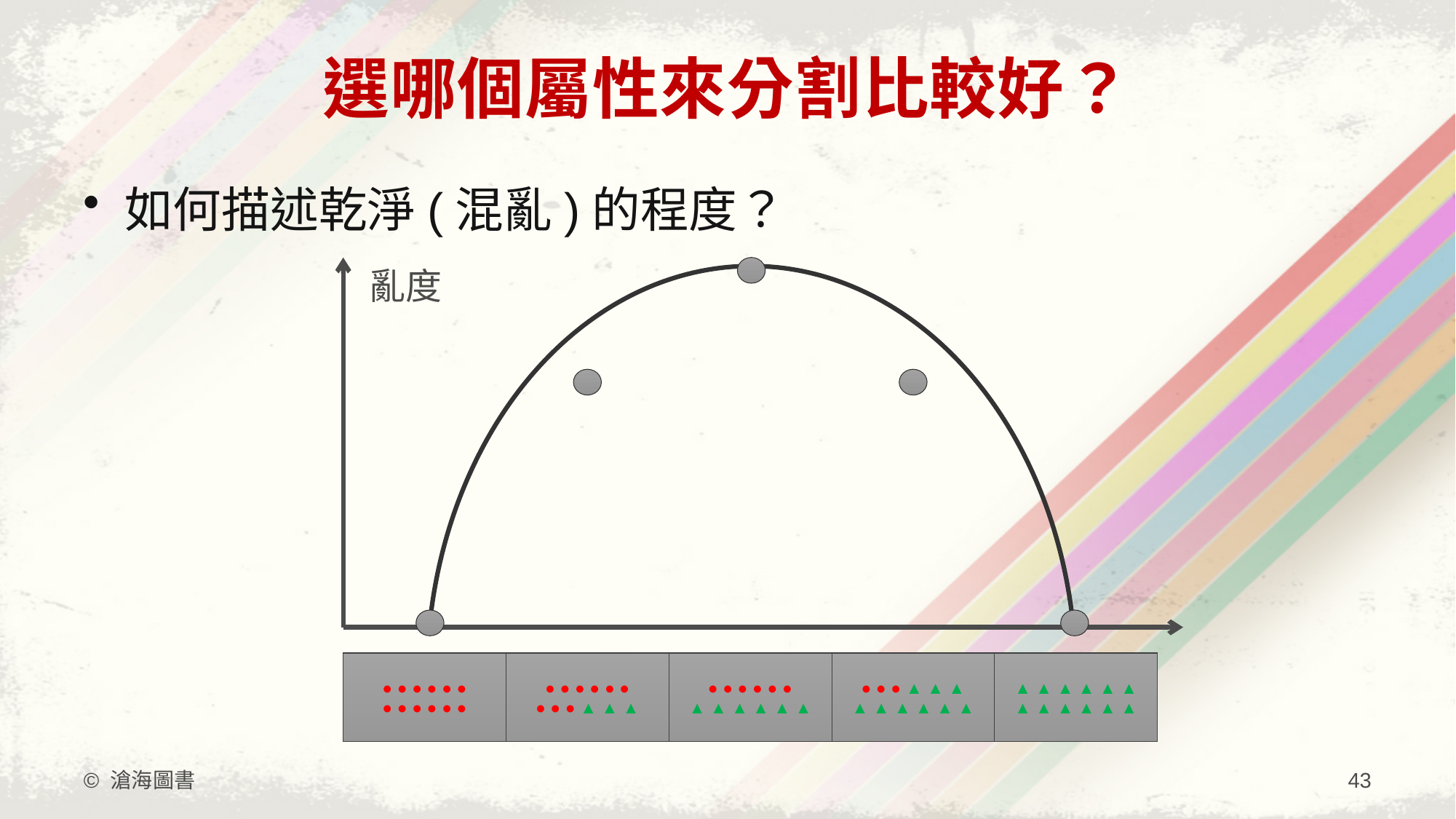

# 選哪個屬性來分割比較好？
如何描述乾淨(混亂)的程度？
亂度

● ● ● ● ● ●
● ● ● ● ● ●
● ● ● ● ● ●
● ● ● ▲ ▲ ▲
● ● ● ▲ ▲ ▲
▲ ▲ ▲ ▲ ▲ ▲
● ● ● ● ● ●
▲ ▲ ▲ ▲ ▲ ▲
▲ ▲ ▲ ▲ ▲ ▲
▲ ▲ ▲ ▲ ▲ ▲
© 滄海圖書

43